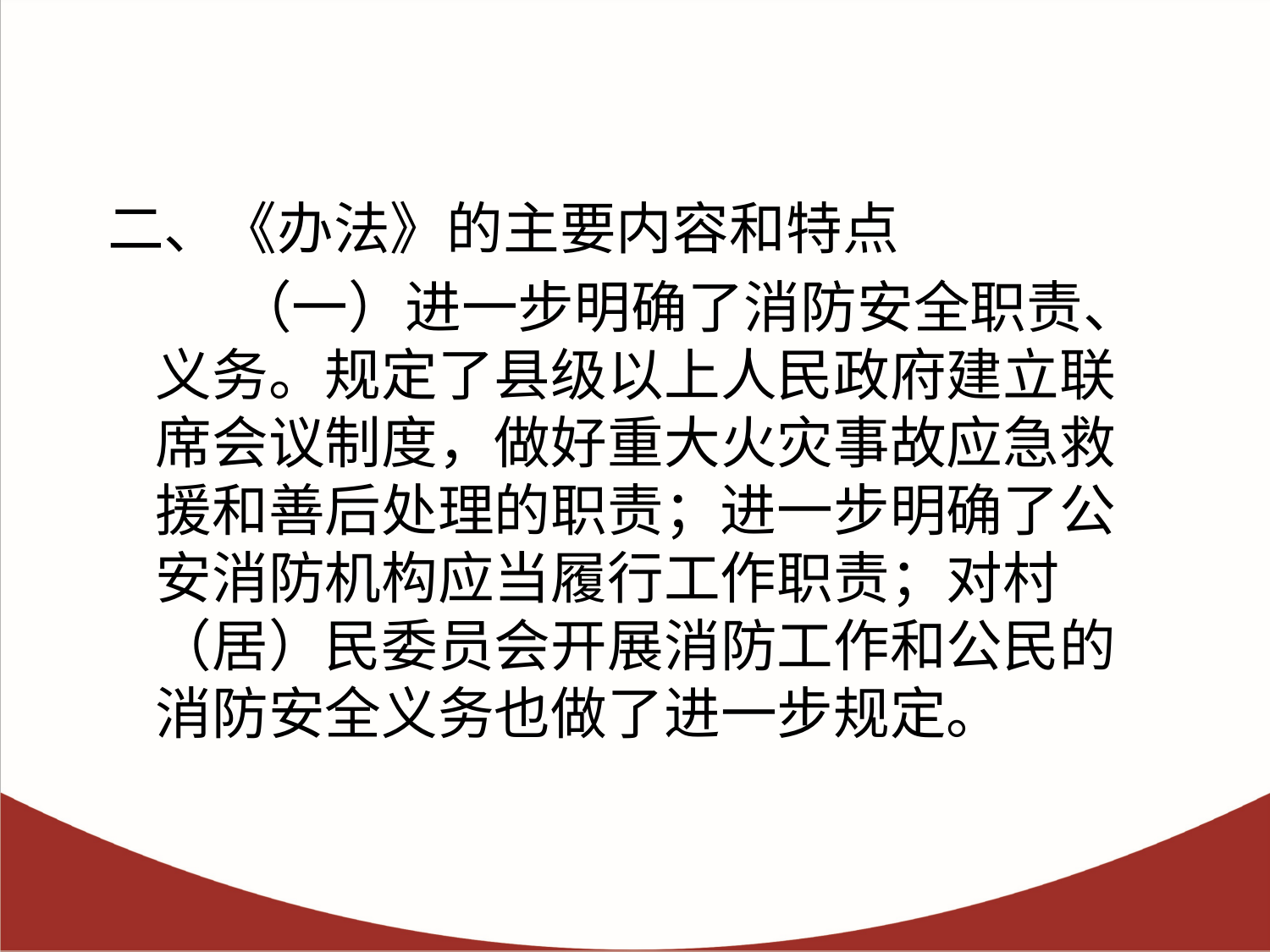

二、《办法》的主要内容和特点
         （一）进一步明确了消防安全职责、义务。规定了县级以上人民政府建立联席会议制度，做好重大火灾事故应急救援和善后处理的职责；进一步明确了公安消防机构应当履行工作职责；对村（居）民委员会开展消防工作和公民的消防安全义务也做了进一步规定。